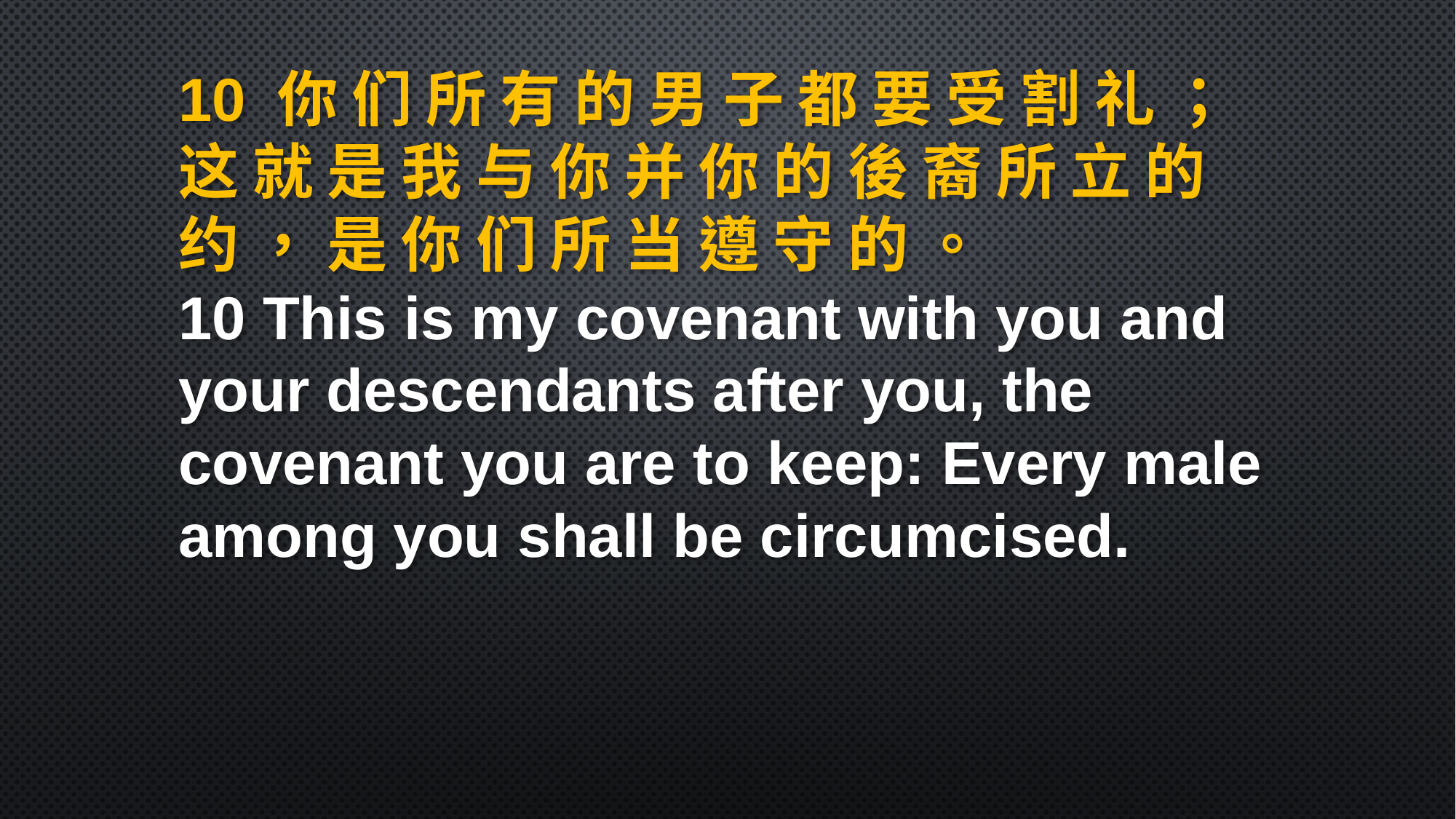

10 你 们 所 有 的 男 子 都 要 受 割 礼 ； 这 就 是 我 与 你 并 你 的 後 裔 所 立 的 约 ， 是 你 们 所 当 遵 守 的 。
10 This is my covenant with you and your descendants after you, the covenant you are to keep: Every male among you shall be circumcised.